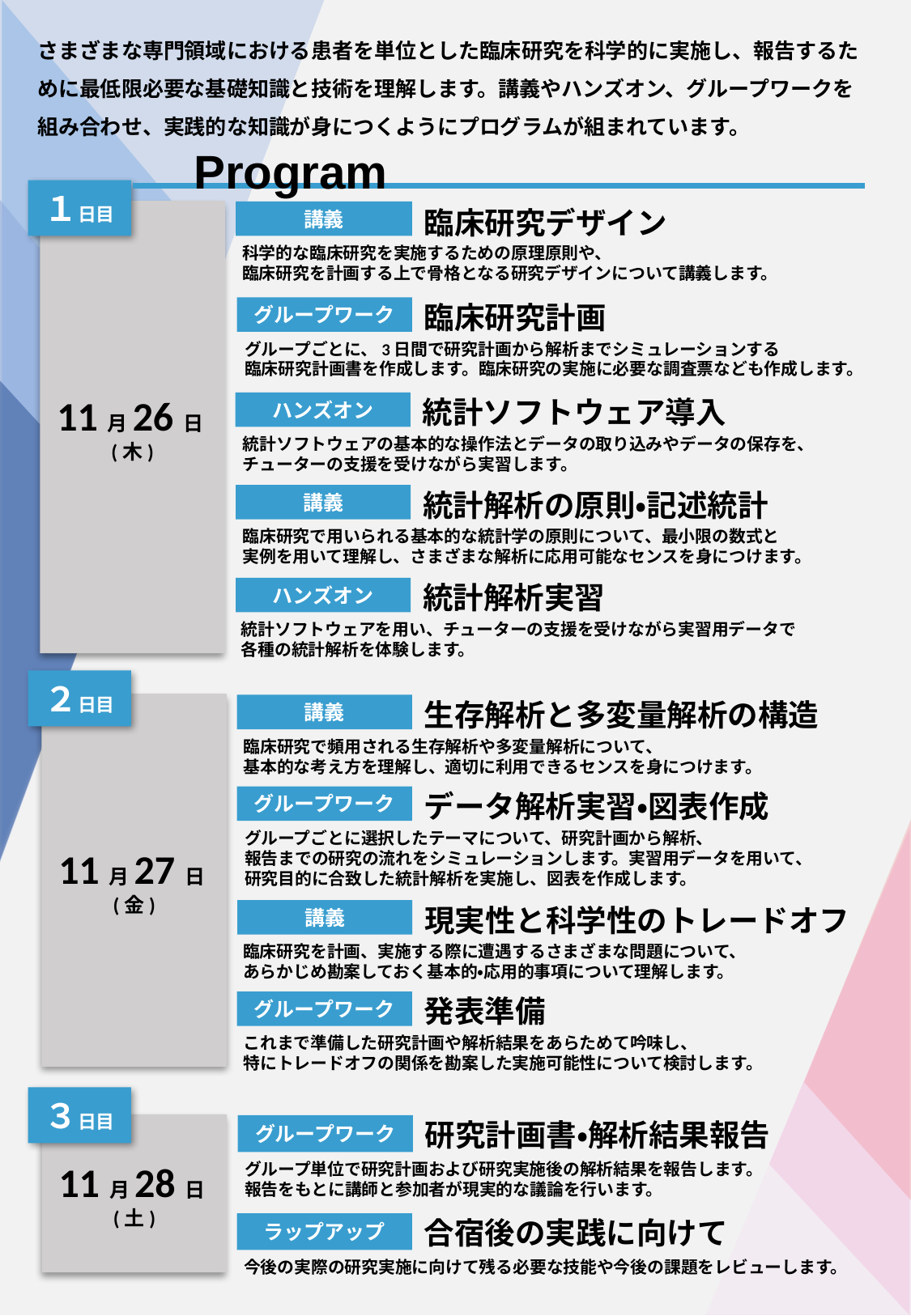

さまざまな専門領域における患者を単位とした臨床研究を科学的に実施し、報告するために最低限必要な基礎知識と技術を理解します。講義やハンズオン、グループワークを組み合わせ、実践的な知識が身につくようにプログラムが組まれています。
Program
１日目
11月26日(木)
臨床研究デザイン
講義
科学的な臨床研究を実施するための原理原則や、
臨床研究を計画する上で骨格となる研究デザインについて講義します。

臨床研究計画
グループワーク
グループごとに、3日間で研究計画から解析までシミュレーションする
臨床研究計画書を作成します。臨床研究の実施に必要な調査票なども作成します。
統計ソフトウェア導入
ハンズオン
統計ソフトウェアの基本的な操作法とデータの取り込みやデータの保存を、
チューターの支援を受けながら実習します。
統計解析の原則・記述統計
講義
臨床研究で用いられる基本的な統計学の原則について、最小限の数式と
実例を用いて理解し、さまざまな解析に応用可能なセンスを身につけます。
統計解析実習
ハンズオン
統計ソフトウェアを用い、チューターの支援を受けながら実習用データで
各種の統計解析を体験します。
生存解析と多変量解析の構造
講義
臨床研究で頻用される生存解析や多変量解析について、
基本的な考え方を理解し、適切に利用できるセンスを身につけます。
データ解析実習・図表作成
グループワーク
グループごとに選択したテーマについて、研究計画から解析、
報告までの研究の流れをシミュレーションします。実習用データを用いて、
研究目的に合致した統計解析を実施し、図表を作成します。
現実性と科学性のトレードオフ
講義
臨床研究を計画、実施する際に遭遇するさまざまな問題について、
あらかじめ勘案しておく基本的・応用的事項について理解します。
発表準備
グループワーク
これまで準備した研究計画や解析結果をあらためて吟味し、
特にトレードオフの関係を勘案した実施可能性について検討します。
11月27日(金)
２日目
３日目
研究計画書・解析結果報告
グループワーク
グループ単位で研究計画および研究実施後の解析結果を報告します。
報告をもとに講師と参加者が現実的な議論を行います。
11月28日(土)
合宿後の実践に向けて
ラップアップ
今後の実際の研究実施に向けて残る必要な技能や今後の課題をレビューします。